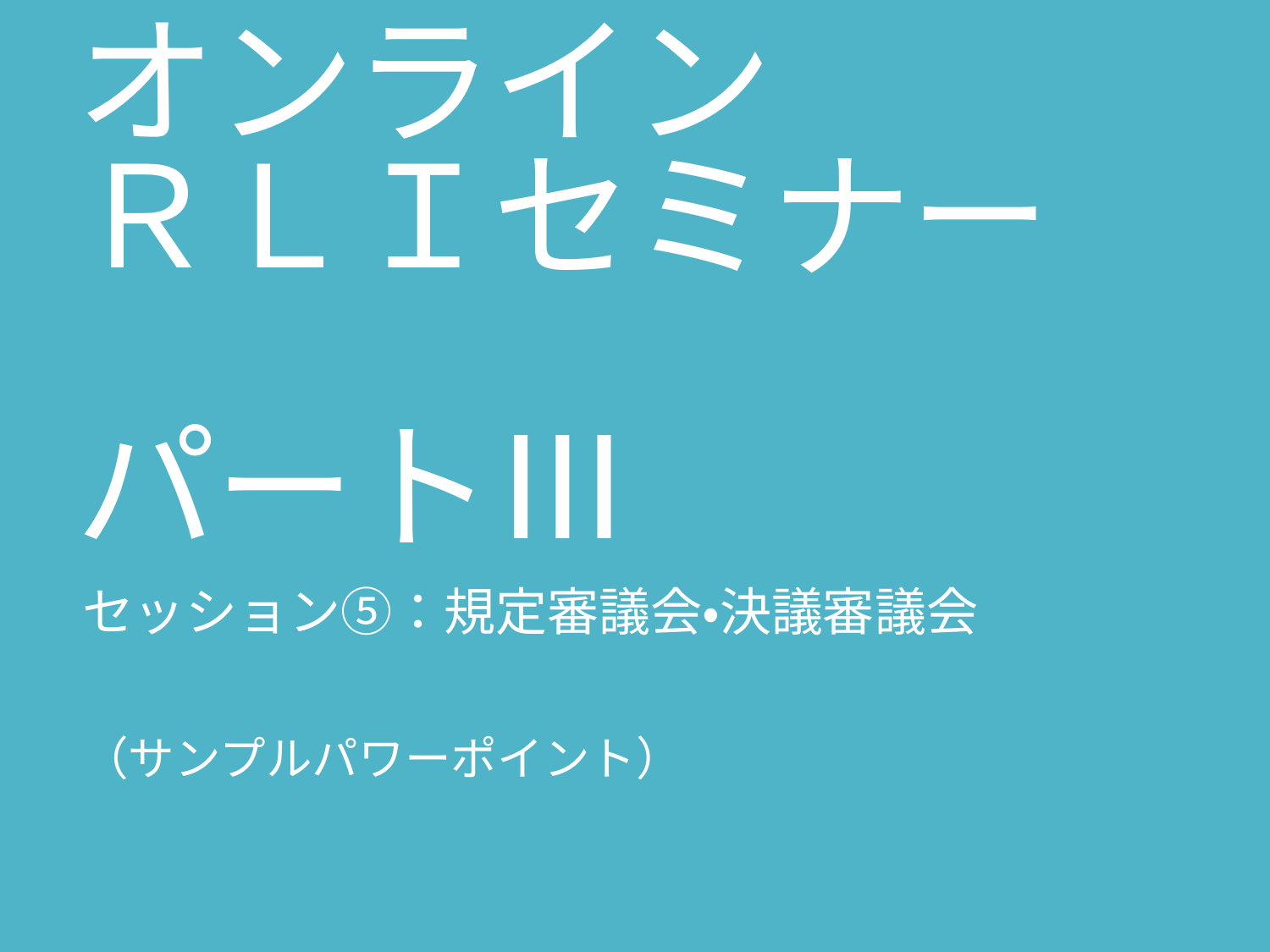

# オンライン ＲＬＩセミナー　 パートⅢ
セッション⑤：規定審議会・決議審議会

（サンプルパワーポイント）